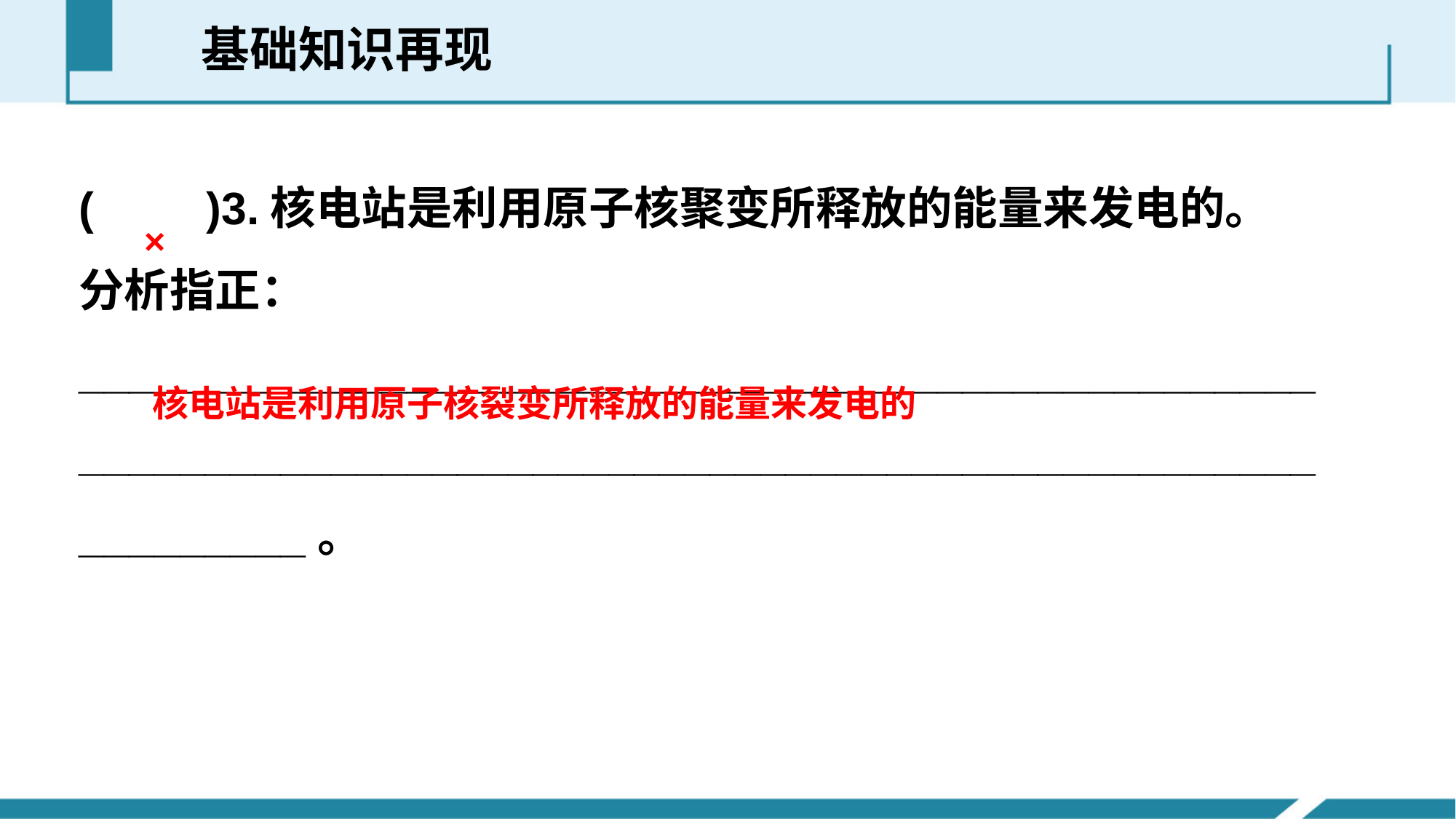

基础知识再现
(　　)3.核电站是利用原子核聚变所释放的能量来发电的。
分析指正：___________________________________________________________________________________________________________。
×
核电站是利用原子核裂变所释放的能量来发电的